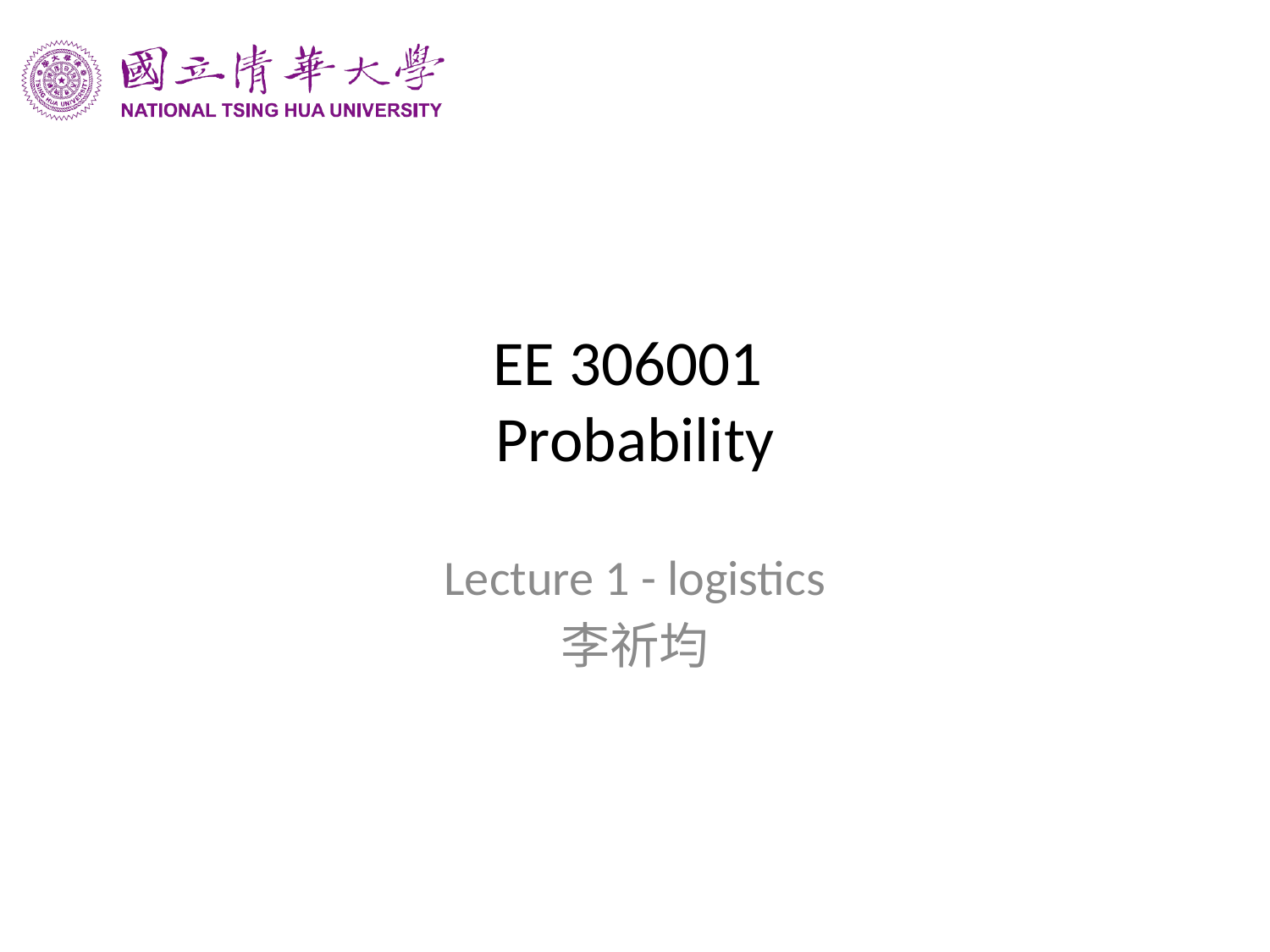

# EE 306001 Probability
Lecture 1 - logistics
李祈均